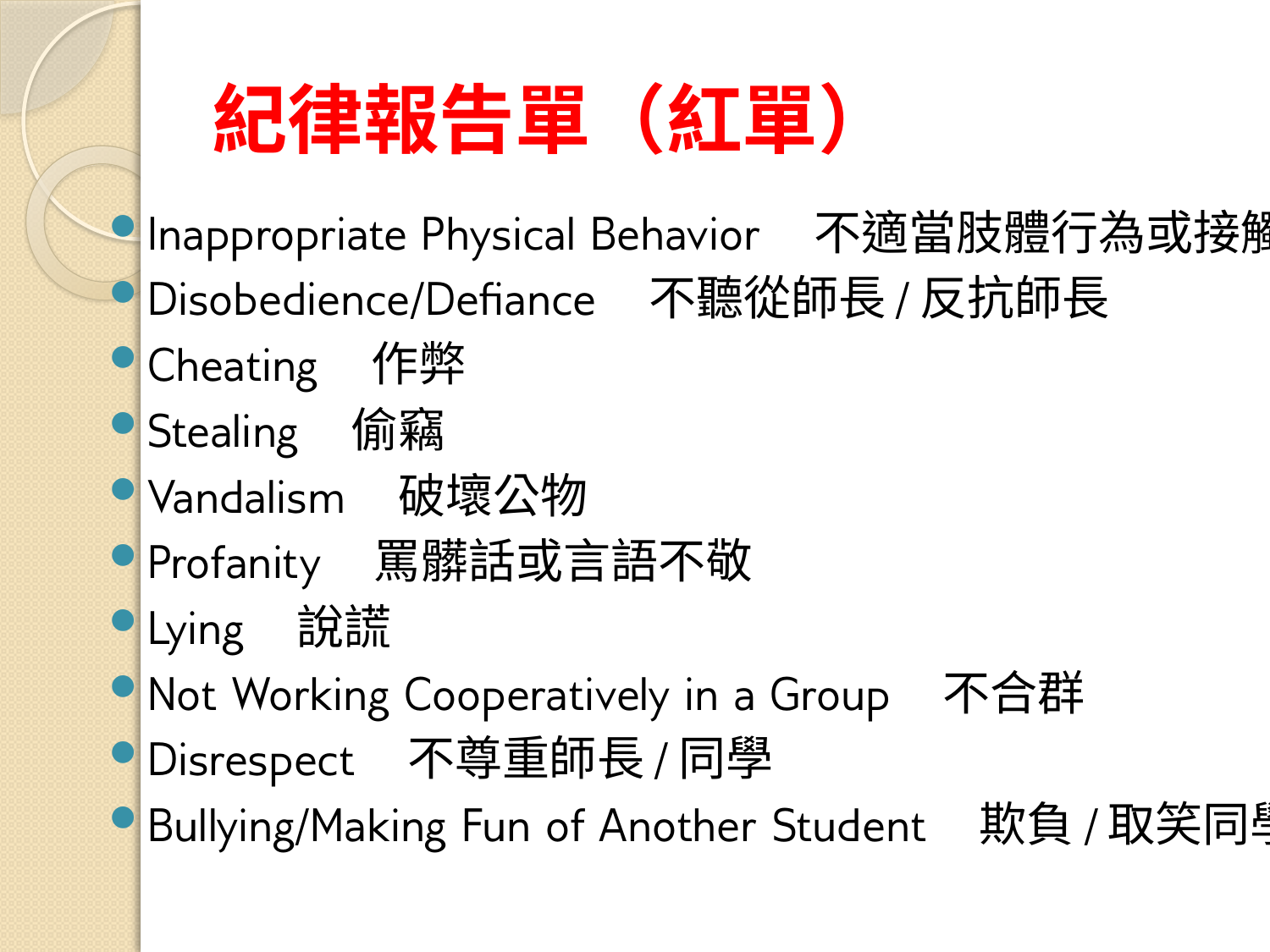

# 紀律報告單（紅單）
Inappropriate Physical Behavior   不適當肢體行為或接觸
Disobedience/Defiance   不聽從師長/反抗師長
Cheating   作弊
Stealing   偷竊
Vandalism   破壞公物
Profanity   罵髒話或言語不敬
Lying   說謊
Not Working Cooperatively in a Group   不合群
Disrespect   不尊重師長/同學
Bullying/Making Fun of Another Student   欺負/取笑同學